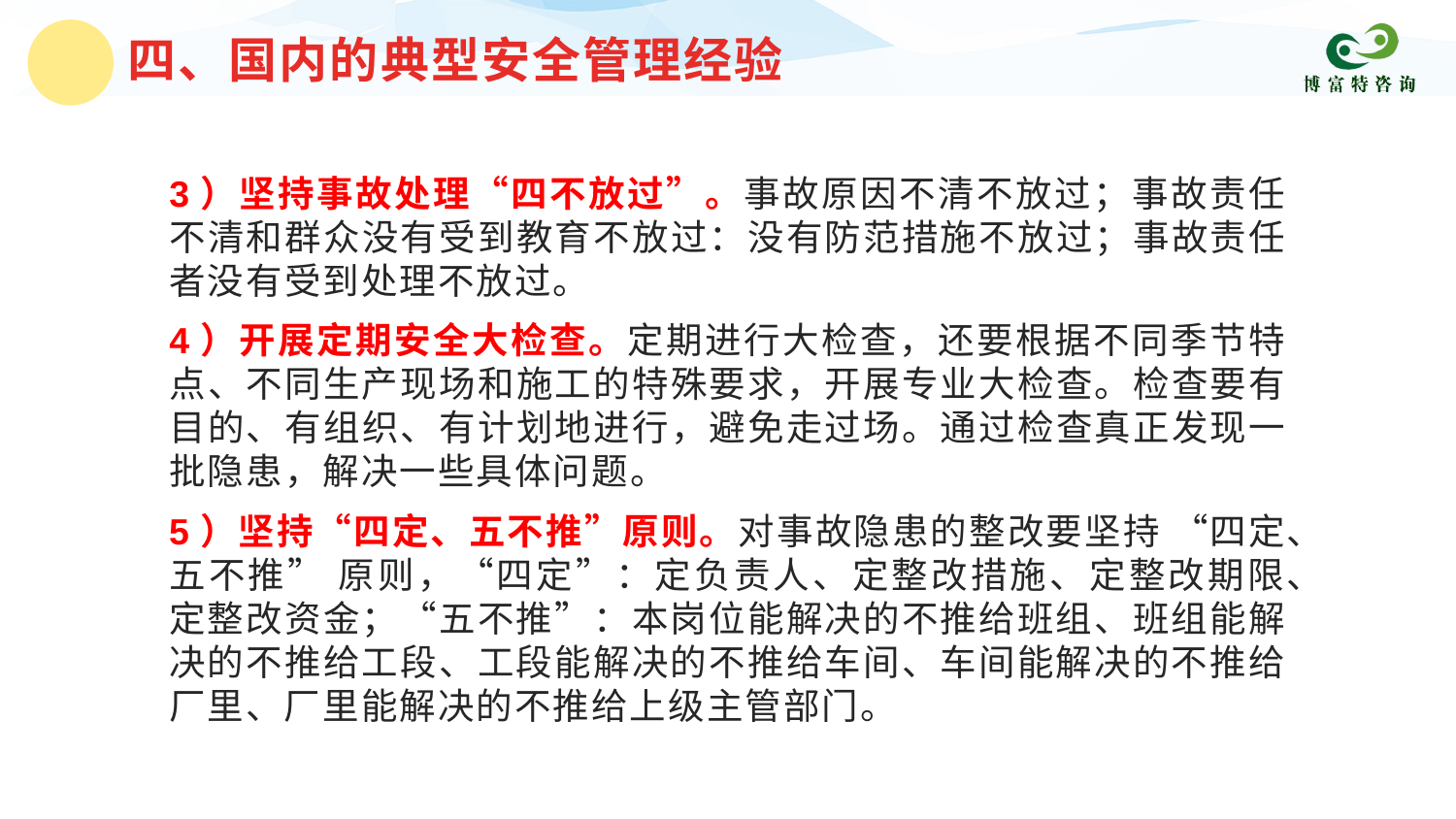

四、国内的典型安全管理经验
3）坚持事故处理“四不放过”。事故原因不清不放过；事故责任不清和群众没有受到教育不放过：没有防范措施不放过；事故责任者没有受到处理不放过。
4）开展定期安全大检查。定期进行大检查，还要根据不同季节特点、不同生产现场和施工的特殊要求，开展专业大检查。检查要有目的、有组织、有计划地进行，避免走过场。通过检查真正发现一批隐患，解决一些具体问题。
5）坚持“四定、五不推”原则。对事故隐患的整改要坚持 “四定、五不推” 原则，“四定”：定负责人、定整改措施、定整改期限、定整改资金；“五不推”：本岗位能解决的不推给班组、班组能解决的不推给工段、工段能解决的不推给车间、车间能解决的不推给厂里、厂里能解决的不推给上级主管部门。